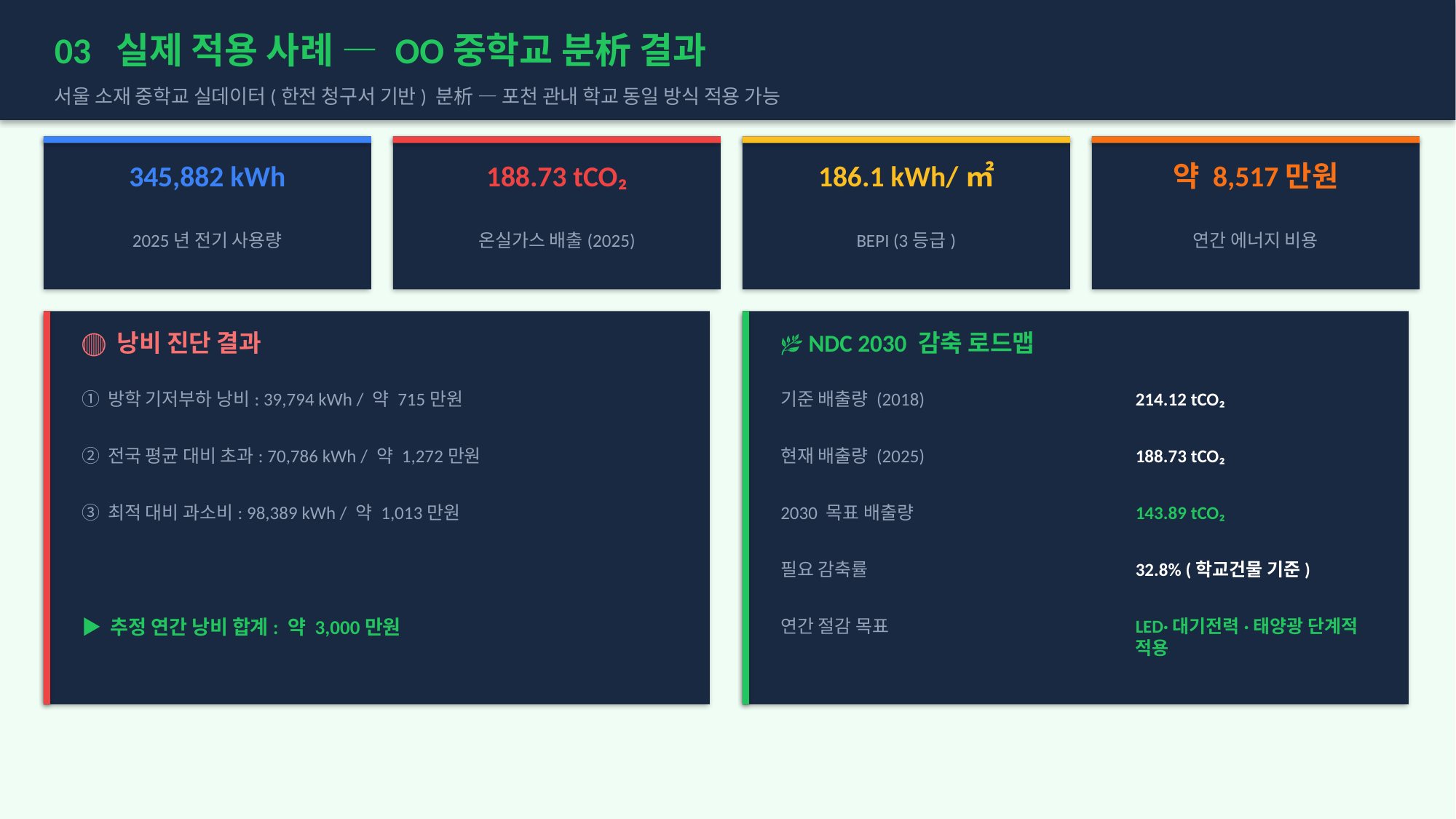

03  실제 적용 사례 — OO중학교 분析 결과
서울 소재 중학교 실데이터(한전 청구서 기반) 분析 — 포천 관내 학교 동일 방식 적용 가능

345,882 kWh
188.73 tCO₂
186.1 kWh/㎡
약 8,517만원
2025년 전기 사용량
온실가스 배출(2025)
BEPI (3등급)
연간 에너지 비용

🔴 낭비 진단 결과
🌿 NDC 2030 감축 로드맵
① 방학 기저부하 낭비: 39,794 kWh / 약 715만원
기준 배출량 (2018)
214.12 tCO₂
② 전국 평균 대비 초과: 70,786 kWh / 약 1,272만원
현재 배출량 (2025)
188.73 tCO₂
③ 최적 대비 과소비: 98,389 kWh / 약 1,013만원
2030 목표 배출량
143.89 tCO₂

필요 감축률
32.8% (학교건물 기준)
▶ 추정 연간 낭비 합계: 약 3,000만원
연간 절감 목표
LED·대기전력·태양광 단계적 적용